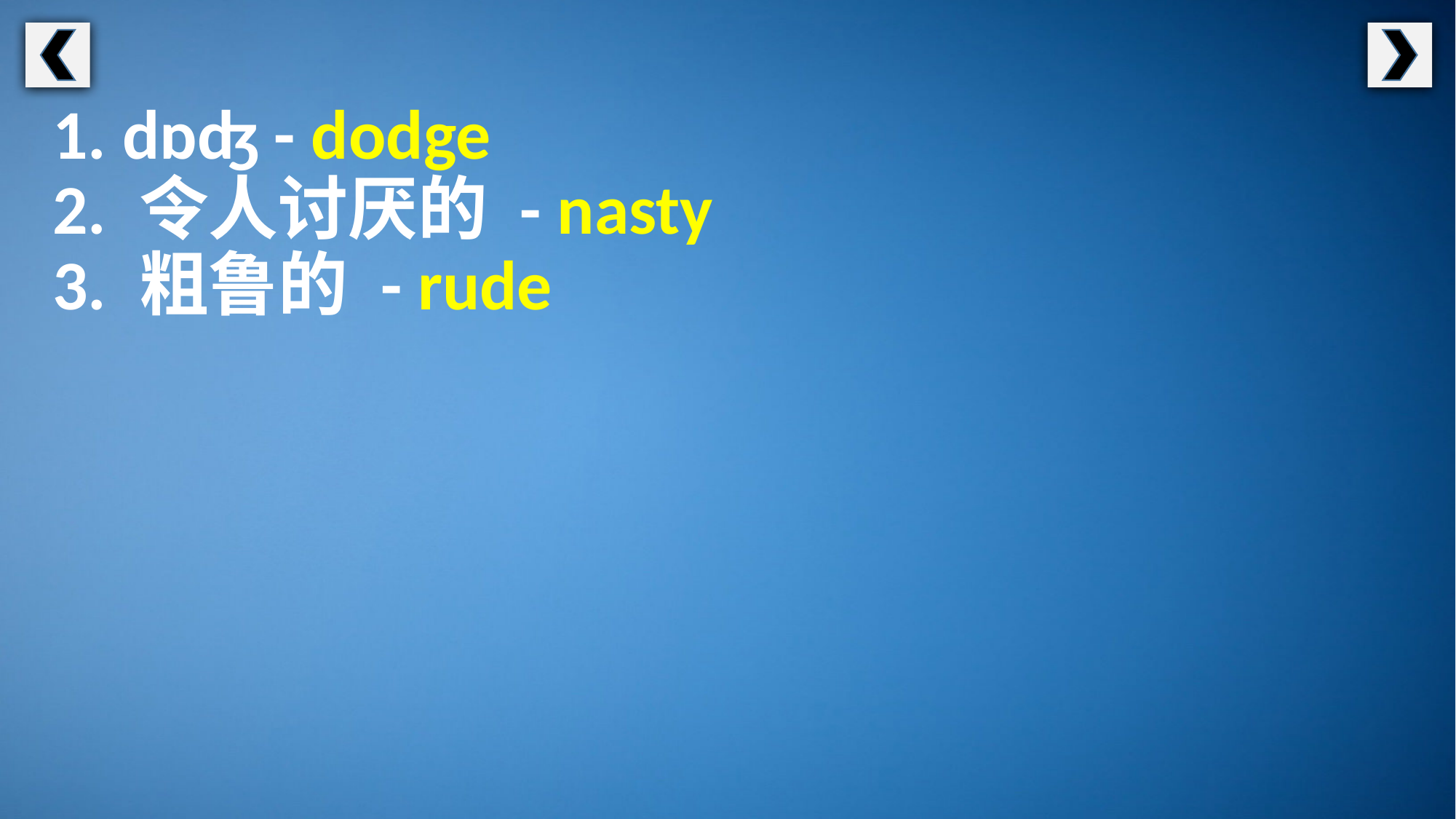

1. dɒʤ - dodge
2. 令人讨厌的 - nasty
3. 粗鲁的 - rude